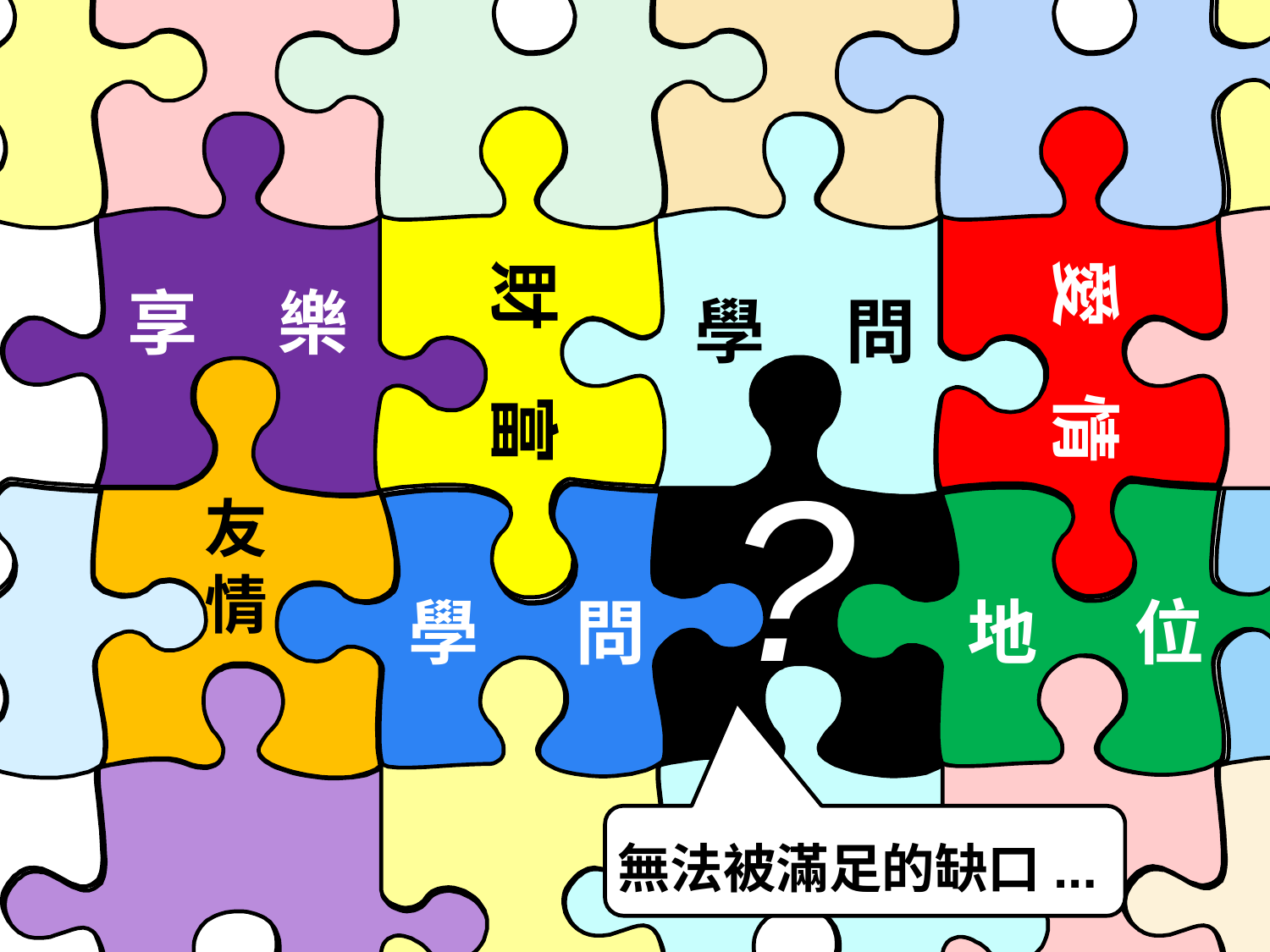

愛    情
財    富
享     樂
學     問

?

友
情

學      問
地      位

無法被滿足的缺口...